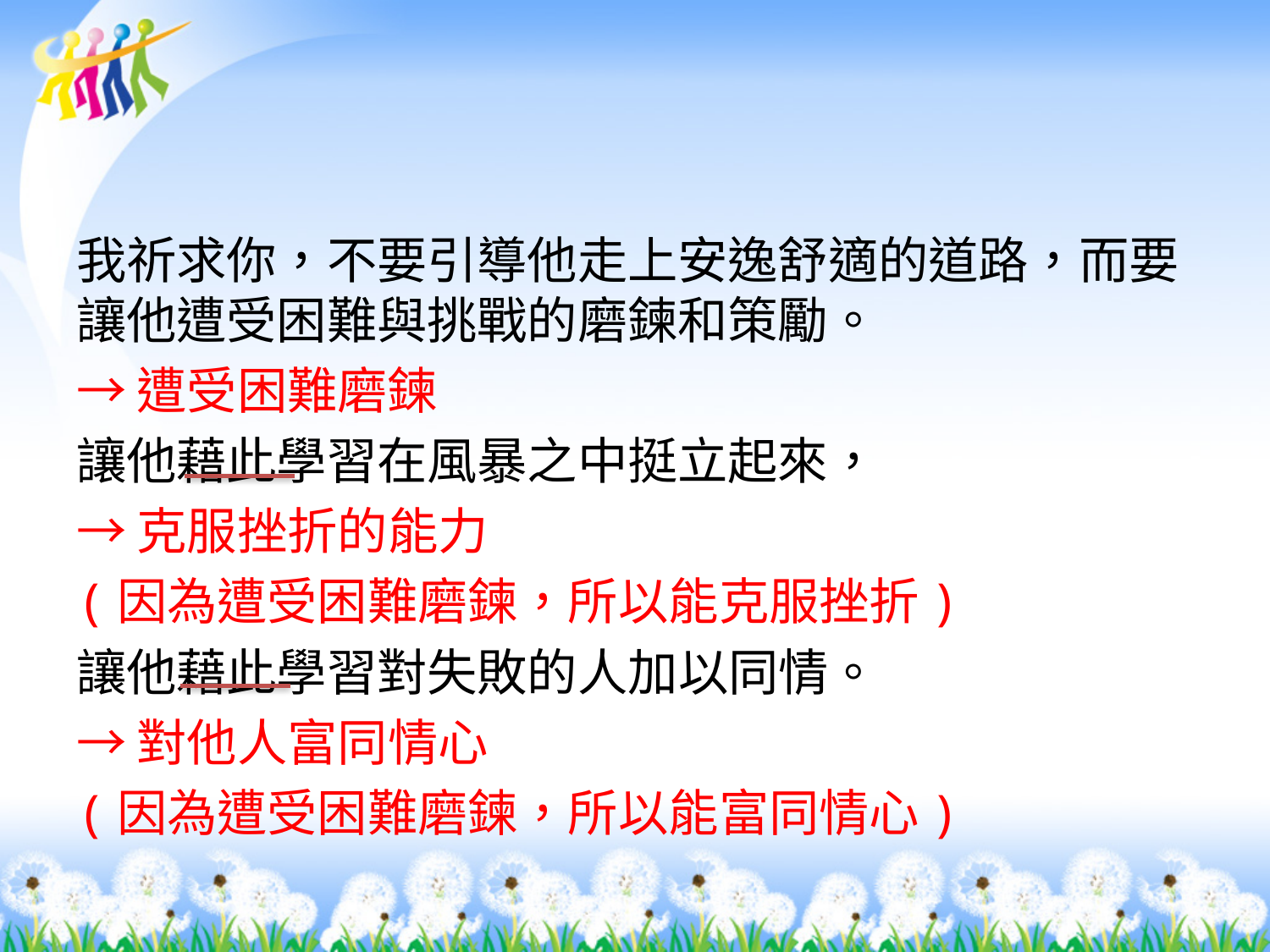

#
我祈求你，不要引導他走上安逸舒適的道路，而要讓他遭受困難與挑戰的磨鍊和策勵。
→遭受困難磨鍊
讓他藉此學習在風暴之中挺立起來，
→克服挫折的能力
(因為遭受困難磨鍊，所以能克服挫折)
讓他藉此學習對失敗的人加以同情。
→對他人富同情心
(因為遭受困難磨鍊，所以能富同情心)